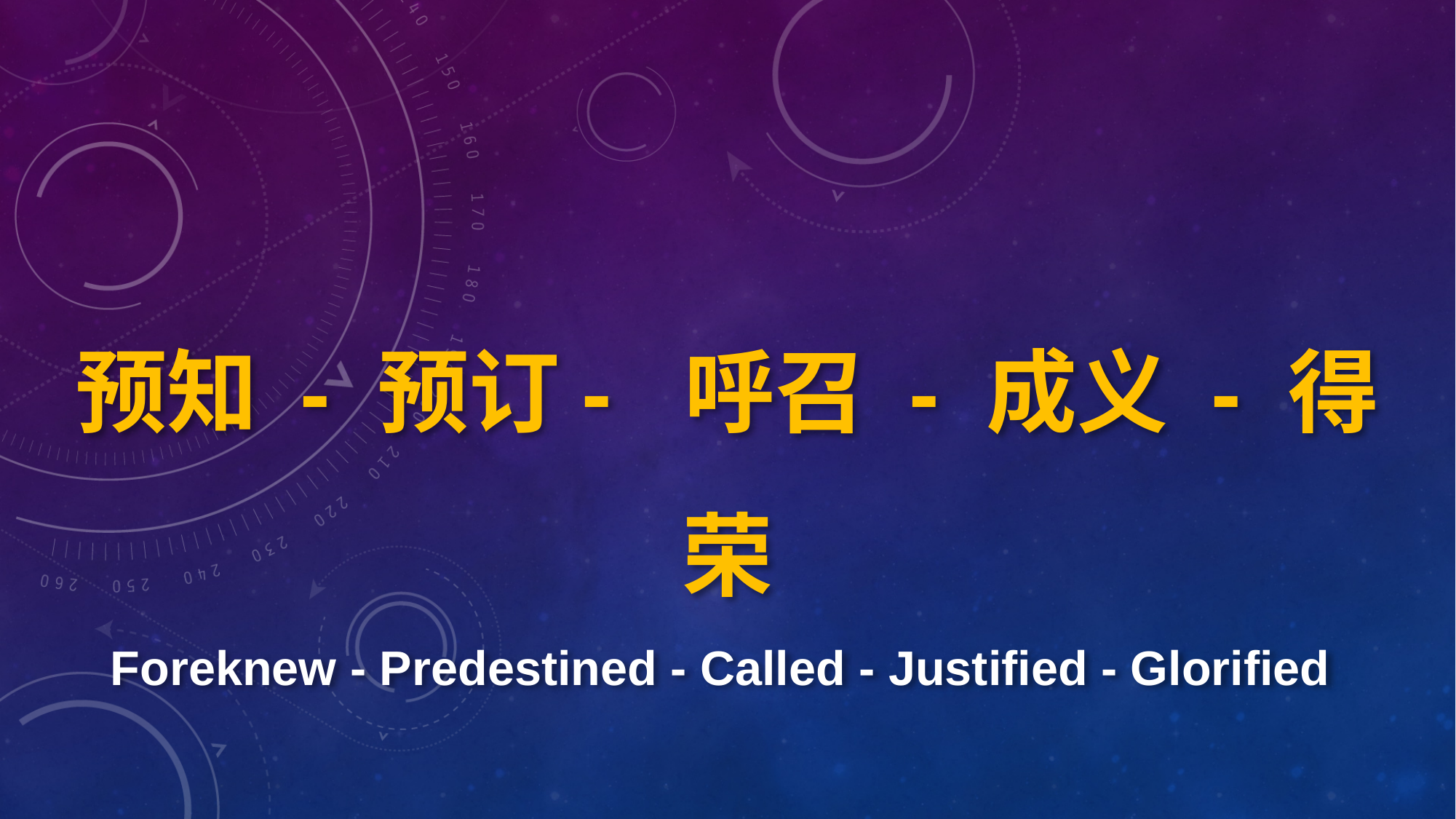

预知 - 预订-  呼召 - 成义 - 得荣
Foreknew - Predestined - Called - Justified - Glorified